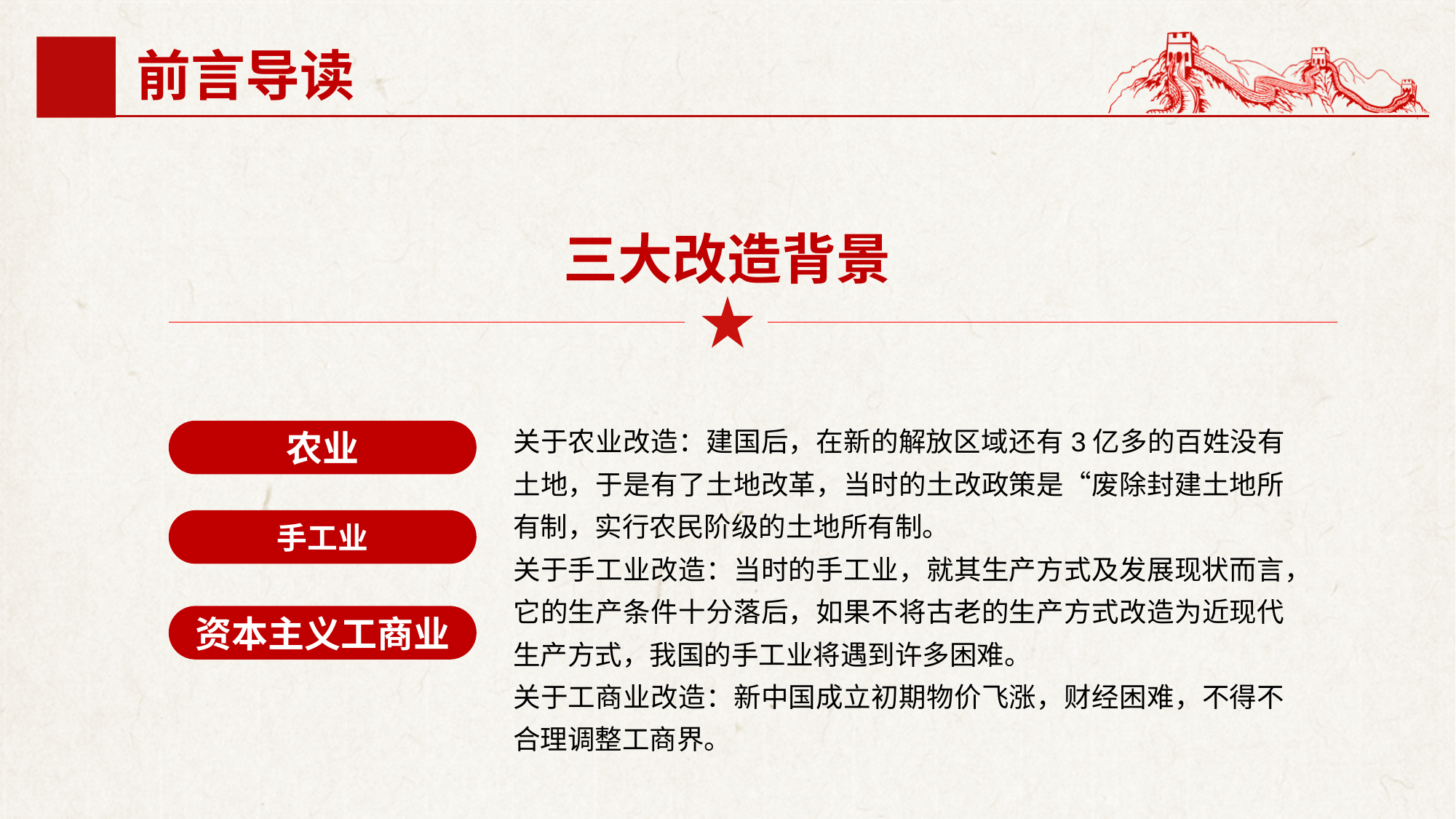

前言导读
三大改造背景

关于农业改造：建国后，在新的解放区域还有3亿多的百姓没有土地，于是有了土地改革，当时的土改政策是“废除封建土地所有制，实行农民阶级的土地所有制。
关于手工业改造：当时的手工业，就其生产方式及发展现状而言，它的生产条件十分落后，如果不将古老的生产方式改造为近现代生产方式，我国的手工业将遇到许多困难。
关于工商业改造：新中国成立初期物价飞涨，财经困难，不得不合理调整工商界。
农业
手工业
资本主义工商业